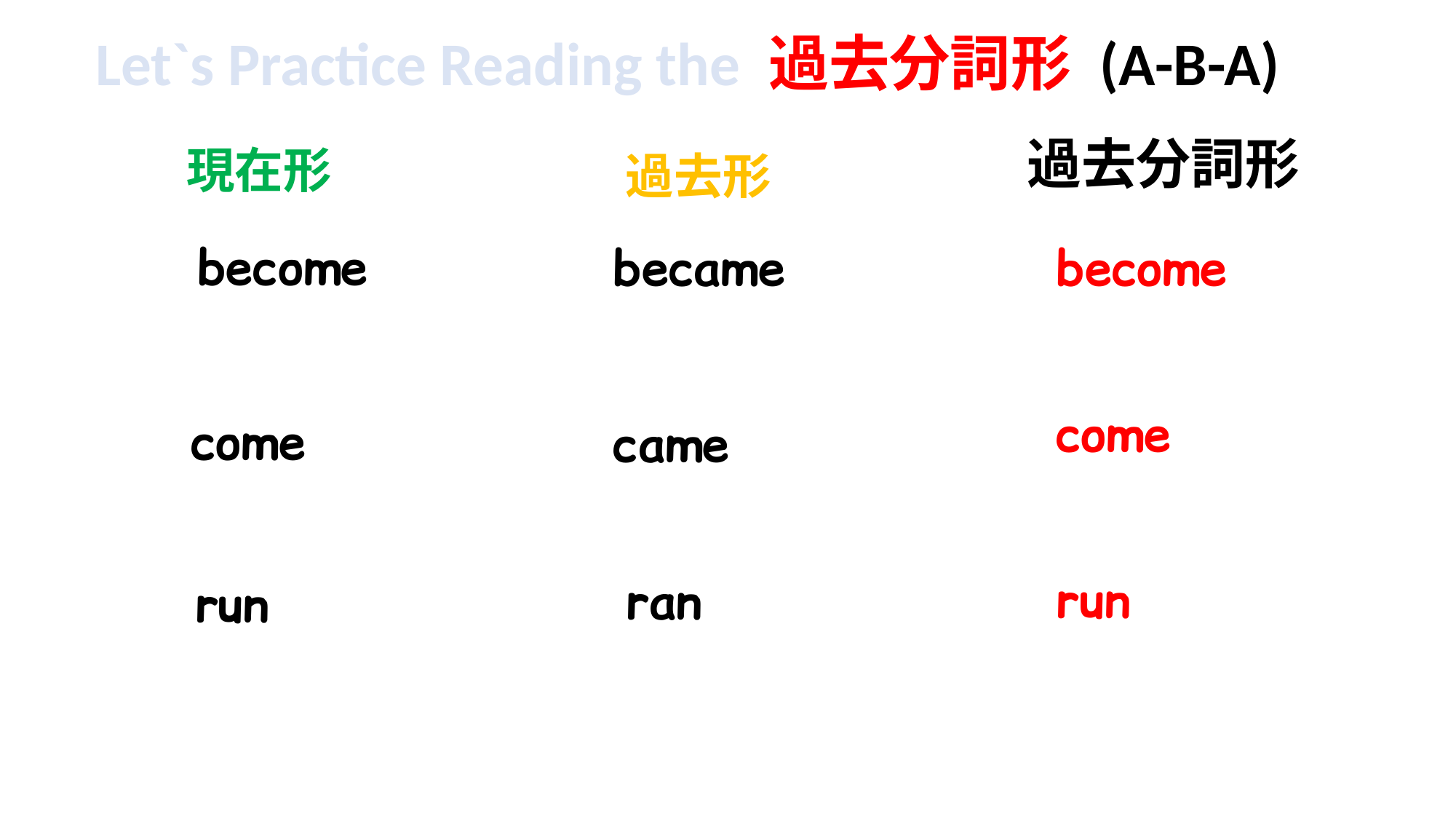

Let`s Practice Reading the 過去分詞形 (A-B-A)
#
過去分詞形

現在形
過去形
become
became
become
come
come
came
run
ran
run